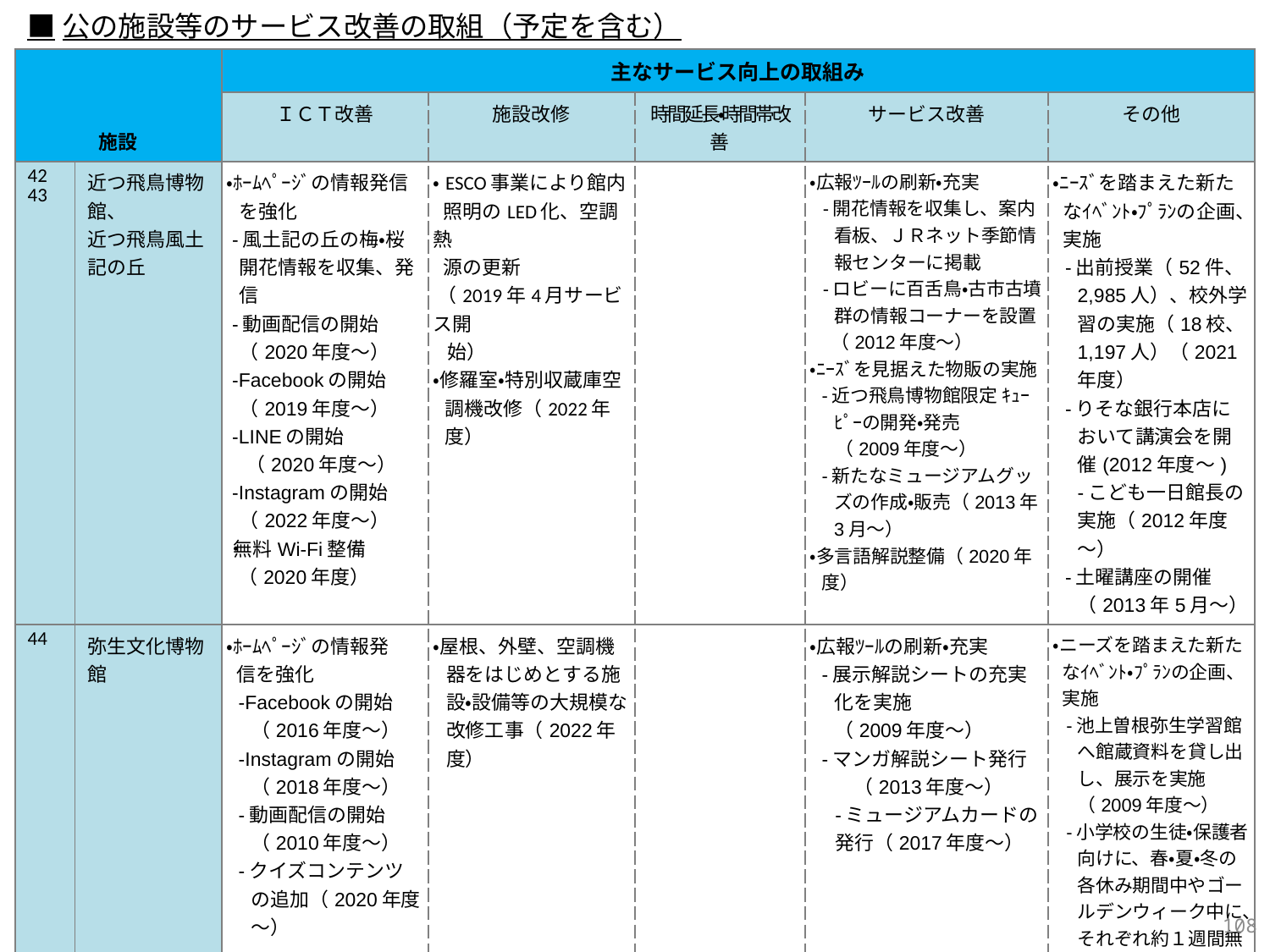

■公の施設等のサービス改善の取組（予定を含む）
| 施設 |  | 主なサービス向上の取組み |  |  |  |  |
| --- | --- | --- | --- | --- | --- | --- |
|  |  | ＩＣＴ改善 | 施設改修 | 時間延長・時間帯改善 | サービス改善 | その他 |
| 42 43 | 近つ飛鳥博物館、 近つ飛鳥風土記の丘 | ・ﾎｰﾑﾍﾟｰｼﾞの情報発信を強化 -風土記の丘の梅・桜開花情報を収集、発信 -動画配信の開始（2020年度～） 　 -Facebookの開始（2019年度～） -LINEの開始 　（2020年度～） -Instagramの開始（2022年度～） ・無料Wi-Fi整備（2020年度） | ・ESCO事業により館内 照明のLED化、空調熱 源の更新 （2019年4月サービス開 始） ・修羅室・特別収蔵庫空調機改修（2022年度） |  | ・広報ﾂｰﾙの刷新・充実 -開花情報を収集し、案内看板、ＪＲネット季節情報センターに掲載 -ロビーに百舌鳥・古市古墳群の情報コーナーを設置 （2012年度～） ・ﾆｰｽﾞを見据えた物販の実施 -近つ飛鳥博物館限定 ｷｭｰﾋﾟｰの開発・発売 （2009年度～） -新たなミュージアムグッズの作成・販売（2013年3月～） ・多言語解説整備（2020年度） | ・ﾆｰｽﾞを踏まえた新た なｲﾍﾞﾝﾄ・ﾌﾟﾗﾝの企画、 実施 -出前授業（52件、2,985人）、校外学習の実施（18校、1,197人）（2021年度） -りそな銀行本店において講演会を開催(2012年度～) -こども一日館長の実施（2012年度～） -土曜講座の開催（2013年5月～） |
| 44 | 弥生文化博物館 | ・ﾎｰﾑﾍﾟｰｼﾞの情報発 信を強化 -Facebookの開始（2016年度～） -Instagramの開始（2018年度～） -動画配信の開始（2010年度～） -クイズコンテンツの追加（2020年度～） | ・屋根、外壁、空調機器をはじめとする施設・設備等の大規模な改修工事（2022年度） |  | ・広報ﾂｰﾙの刷新・充実 -展示解説シートの充実化を実施 （2009年度～） -マンガ解説シート発行　（2013年度～） 　-ミュージアムカードの発行（2017年度～） | ・ニーズを踏まえた新た なｲﾍﾞﾝﾄ・ﾌﾟﾗﾝの企画、 実施 -池上曽根弥生学習館へ館蔵資料を貸し出し、展示を実施（2009年度～） -小学校の生徒・保護者向けに、春・夏・冬の各休み期間中やゴールデンウィーク中に、それぞれ約１週間無料入館にし、日替わりのさまざまなワークショップを実施（2011年度～） |
108